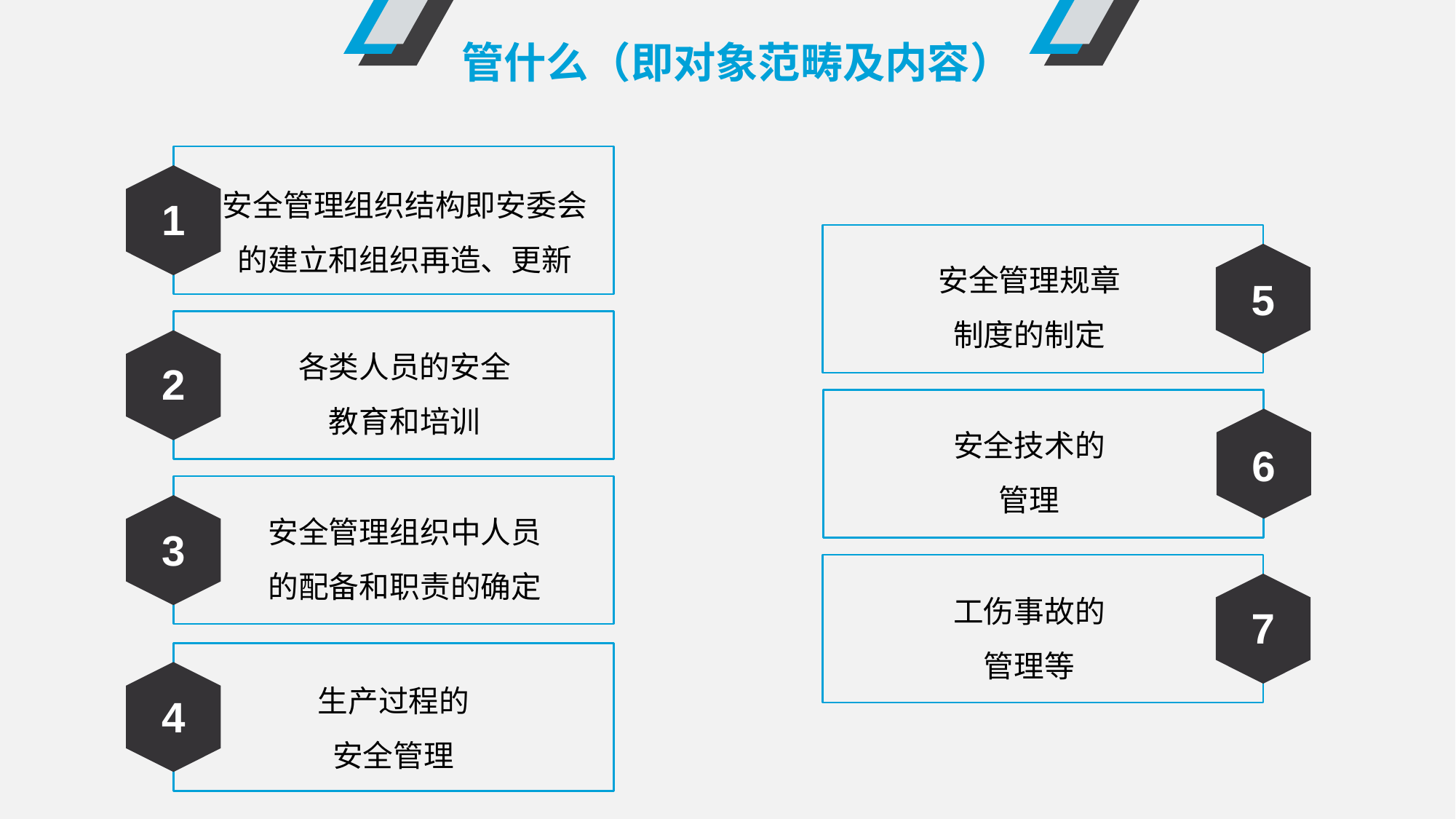

管什么（即对象范畴及内容）

安全管理组织结构即安委会的建立和组织再造、更新

1

安全管理规章
制度的制定

5

各类人员的安全教育和培训

2

安全技术的管理

6

安全管理组织中人员的配备和职责的确定

3

工伤事故的
管理等

7

生产过程的
安全管理

4